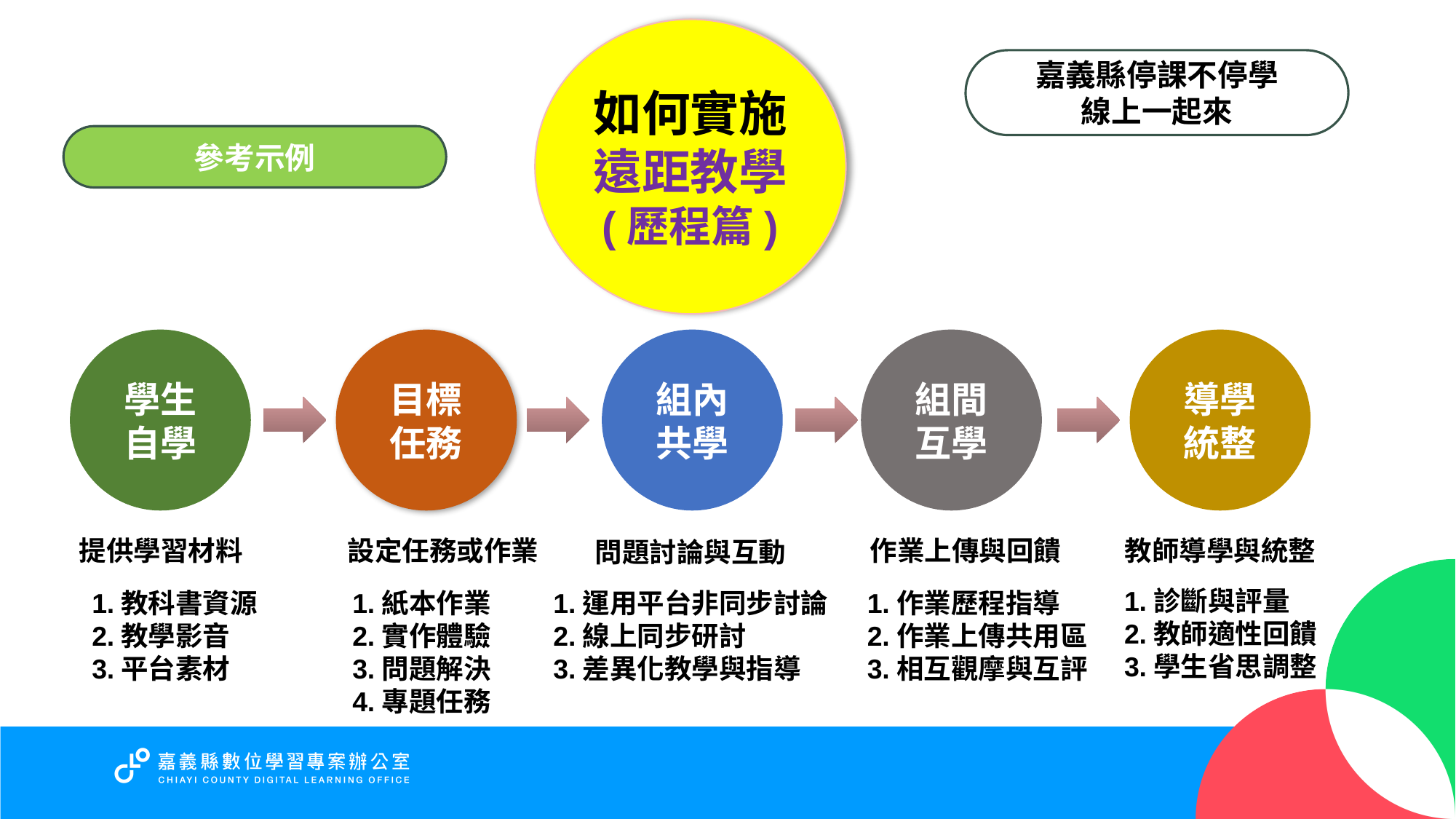

如何實施遠距教學
(歷程篇)
嘉義縣停課不停學
線上一起來
參考示例
學生
自學
目標任務
組內共學
組間互學
導學
統整

提供學習材料
設定任務或作業
作業上傳與回饋
教師導學與統整
問題討論與互動
1.診斷與評量
2.教師適性回饋
3.學生省思調整
        1.教科書資源
        2.教學影音
        3.平台素材

1.紙本作業
2.實作體驗
3.問題解決
4.專題任務
1.運用平台非同步討論
2.線上同步研討
3.差異化教學與指導
1.作業歷程指導
2.作業上傳共用區
3.相互觀摩與互評